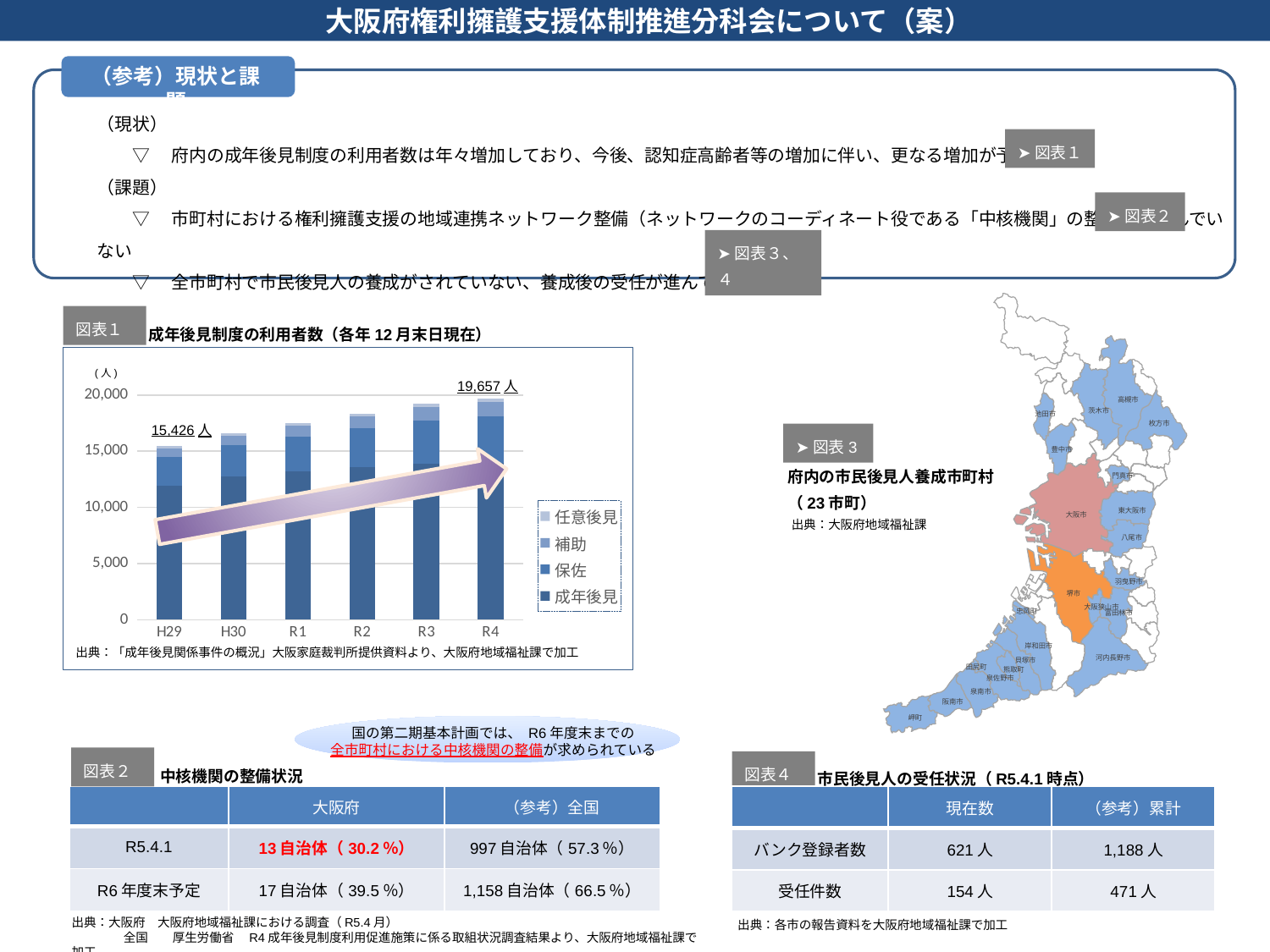

大阪府権利擁護支援体制推進分科会について（案）

（参考）現状と課題

（現状）
　　▽ 　府内の成年後見制度の利用者数は年々増加しており、今後、認知症高齢者等の増加に伴い、更なる増加が予想される
（課題）
　　▽ 　市町村における権利擁護支援の地域連携ネットワーク整備（ネットワークのコーディネート役である「中核機関」の整備）が進んでいない
　　▽ 　全市町村で市民後見人の養成がされていない、養成後の受任が進んでいない
➤図表１
➤図表２
➤図表３、４

高槻市
茨木市
池田市
枚方市
豊中市
門真市
東大阪市
大阪市
八尾市
羽曳野市
堺市
大阪狭山市
忠岡町
富田林市

岸和田市
河内長野市
貝塚市
田尻町
熊取町
泉佐野市
泉南市
阪南市
岬町
図表１
成年後見制度の利用者数（各年12月末日現在）

(人)
19,657人

### Chart

| Category | 成年後見 | 保佐 | 補助 | 任意後見 |
|---|---|---|---|---|
| H29 | 11957.0 | 2493.0 | 749.0 | 227.0 |
| H30 | 12717.0 | 2791.0 | 825.0 | 268.0 |
| R1 | 13215.0 | 3106.0 | 929.0 | 273.0 |
| R2 | 13602.0 | 3425.0 | 1064.0 | 266.0 |
| R3 | 13898.0 | 3852.0 | 1193.0 | 256.0 |
| R4 | 13967.0 | 4134.0 | 1283.0 | 273.0 |
15,426人
➤図表3
府内の市民後見人養成市町村
（23市町）
出典：大阪府地域福祉課
出典：「成年後見関係事件の概況」大阪家庭裁判所提供資料より、大阪府地域福祉課で加工

国の第二期基本計画では、 R6年度末までの
全市町村における中核機関の整備が求められている
図表２
図表４
中核機関の整備状況
市民後見人の受任状況（R5.4.1時点）
|  | 大阪府 | （参考）全国 |
| --- | --- | --- |
| R5.4.1 | 13自治体（30.2％） | 997自治体（57.3％） |
| R6年度末予定 | 17自治体（39.5％） | 1,158自治体（66.5％） |
|  | 現在数 | （参考）累計 |
| --- | --- | --- |
| バンク登録者数 | 621人 | 1,188人 |
| 受任件数 | 154人 | 471人 |
出典：大阪府　大阪府地域福祉課における調査（R5.4月）
　　　　 全国　　厚生労働省　R4成年後見制度利用促進施策に係る取組状況調査結果より、大阪府地域福祉課で加工
出典：各市の報告資料を大阪府地域福祉課で加工